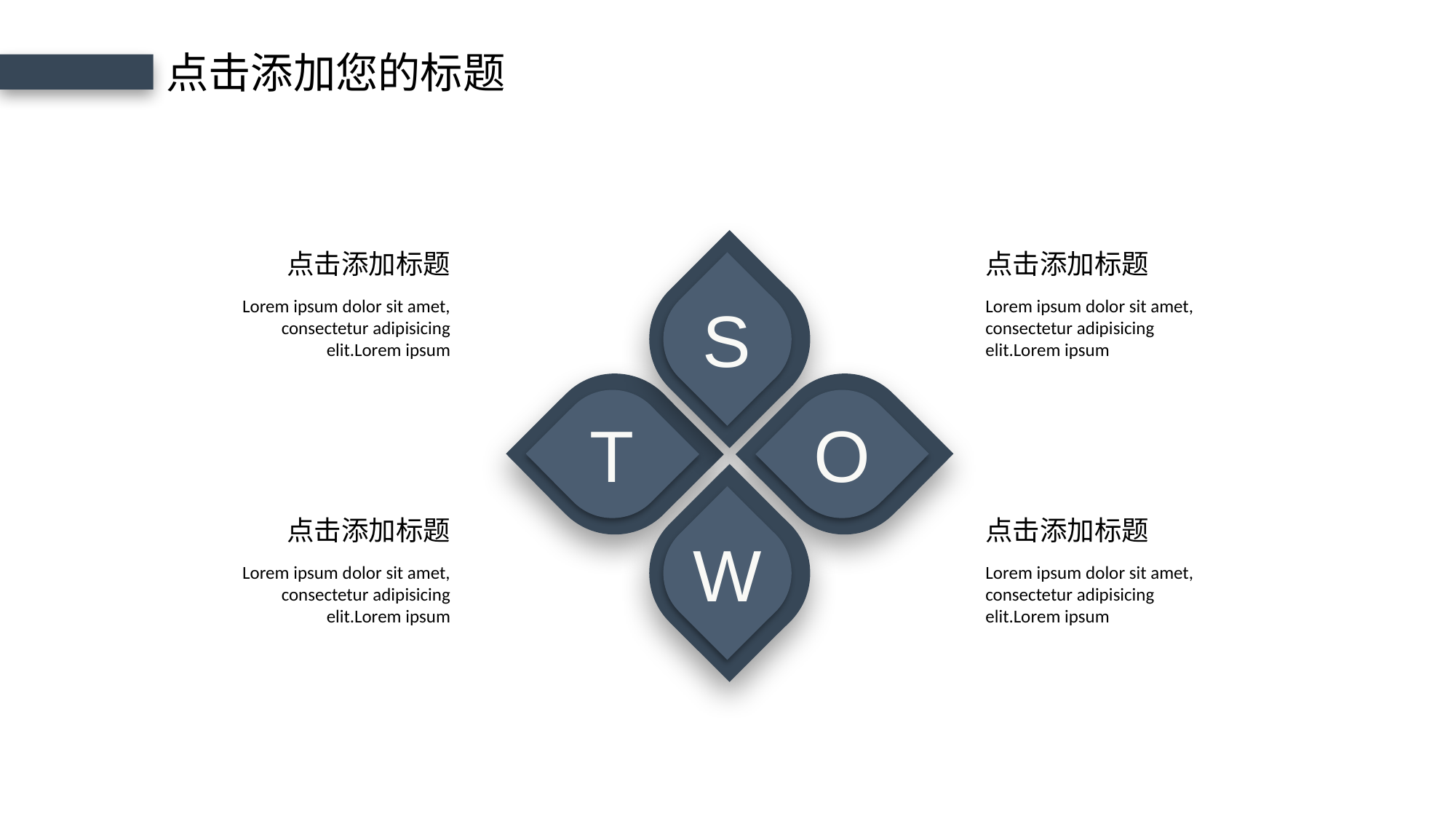

点击添加您的标题

点击添加标题
点击添加标题

Lorem ipsum dolor sit amet, consectetur adipisicing elit.Lorem ipsum
S
Lorem ipsum dolor sit amet, consectetur adipisicing elit.Lorem ipsum

T
O

点击添加标题
点击添加标题
W
Lorem ipsum dolor sit amet, consectetur adipisicing elit.Lorem ipsum
Lorem ipsum dolor sit amet, consectetur adipisicing elit.Lorem ipsum